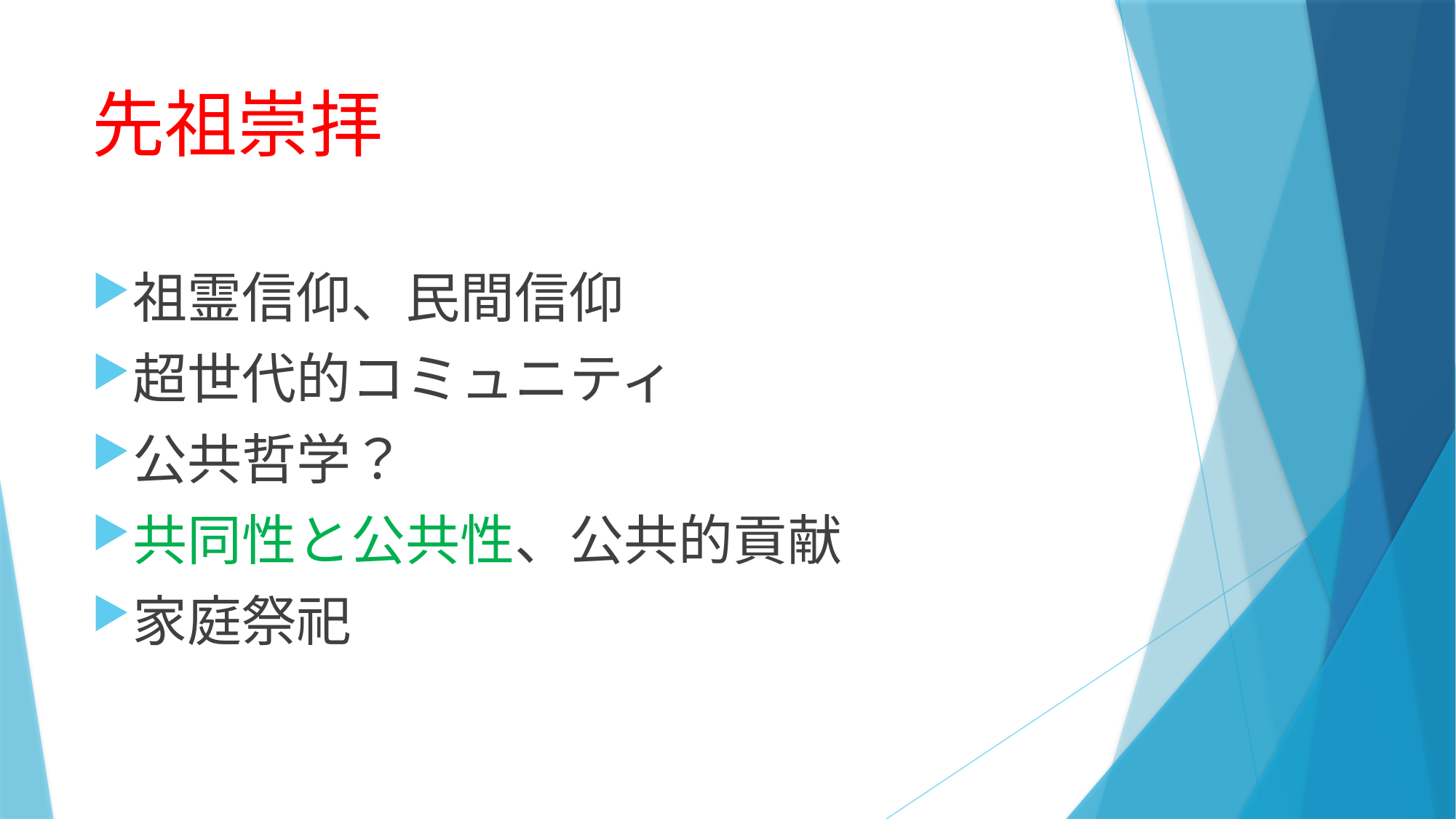

# 先祖崇拝
祖霊信仰、民間信仰
超世代的コミュニティ
公共哲学？
共同性と公共性、公共的貢献
家庭祭祀